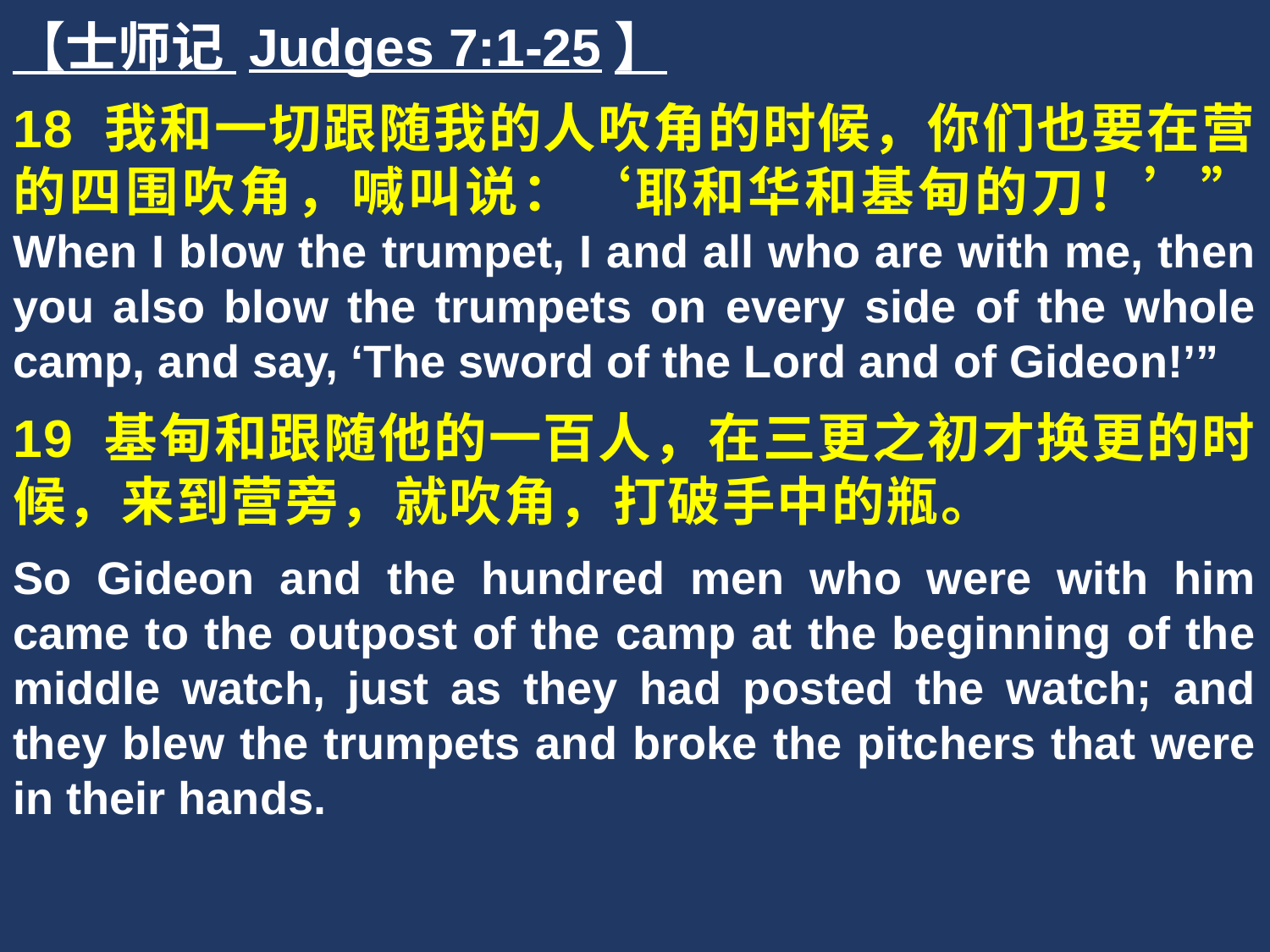

【士师记 Judges 7:1-25】
18 我和一切跟随我的人吹角的时候，你们也要在营的四围吹角，喊叫说：‘耶和华和基甸的刀！’” When I blow the trumpet, I and all who are with me, then you also blow the trumpets on every side of the whole camp, and say, ‘The sword of the Lord and of Gideon!’”
19 基甸和跟随他的一百人，在三更之初才换更的时候，来到营旁，就吹角，打破手中的瓶。
So Gideon and the hundred men who were with him came to the outpost of the camp at the beginning of the middle watch, just as they had posted the watch; and they blew the trumpets and broke the pitchers that were in their hands.